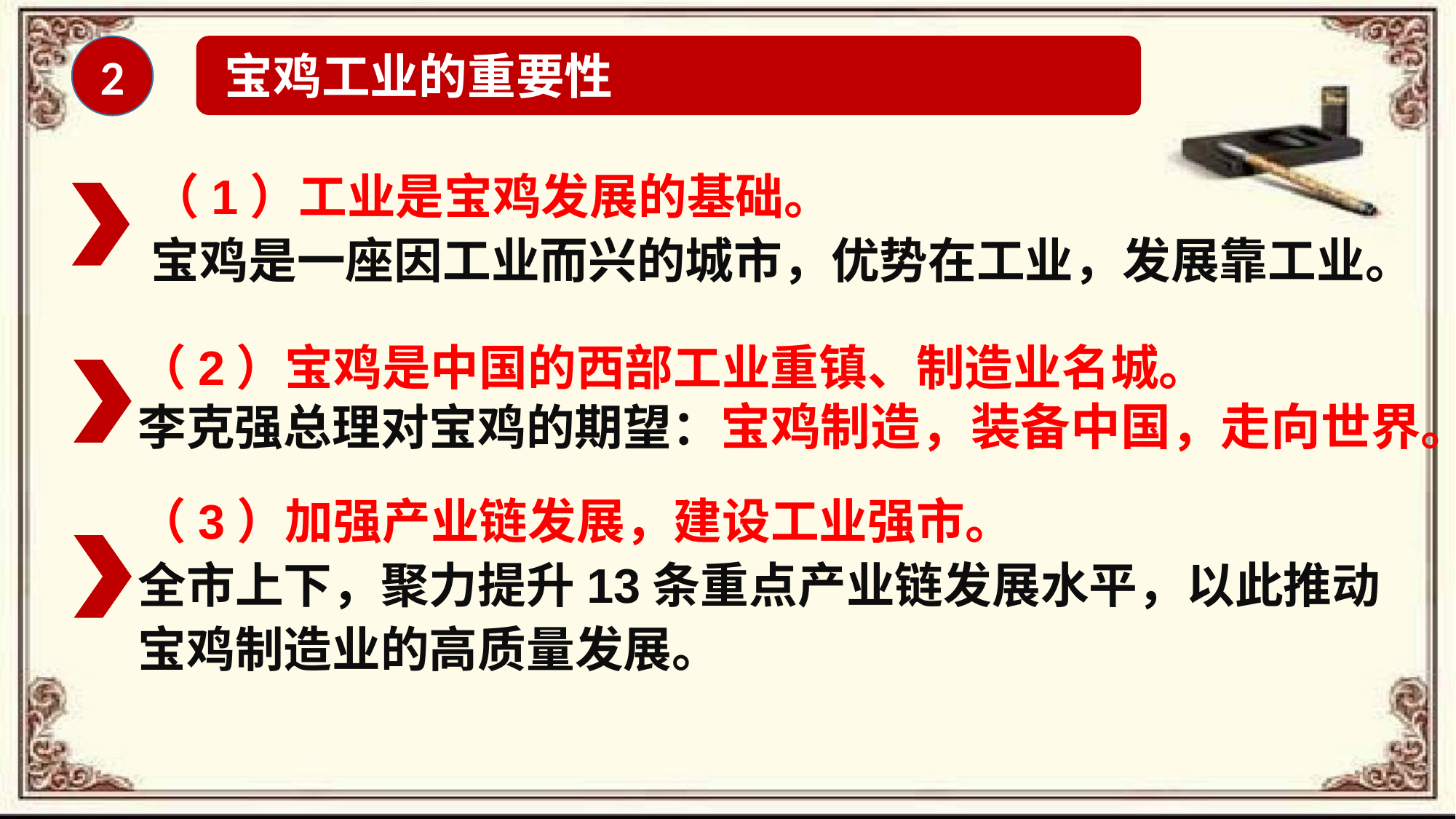

2
宝鸡工业的重要性
（1）工业是宝鸡发展的基础。
宝鸡是一座因工业而兴的城市，优势在工业，发展靠工业。

（2）宝鸡是中国的西部工业重镇、制造业名城。
李克强总理对宝鸡的期望：宝鸡制造，装备中国，走向世界。

（3）加强产业链发展，建设工业强市。
全市上下，聚力提升13条重点产业链发展水平，以此推动宝鸡制造业的高质量发展。